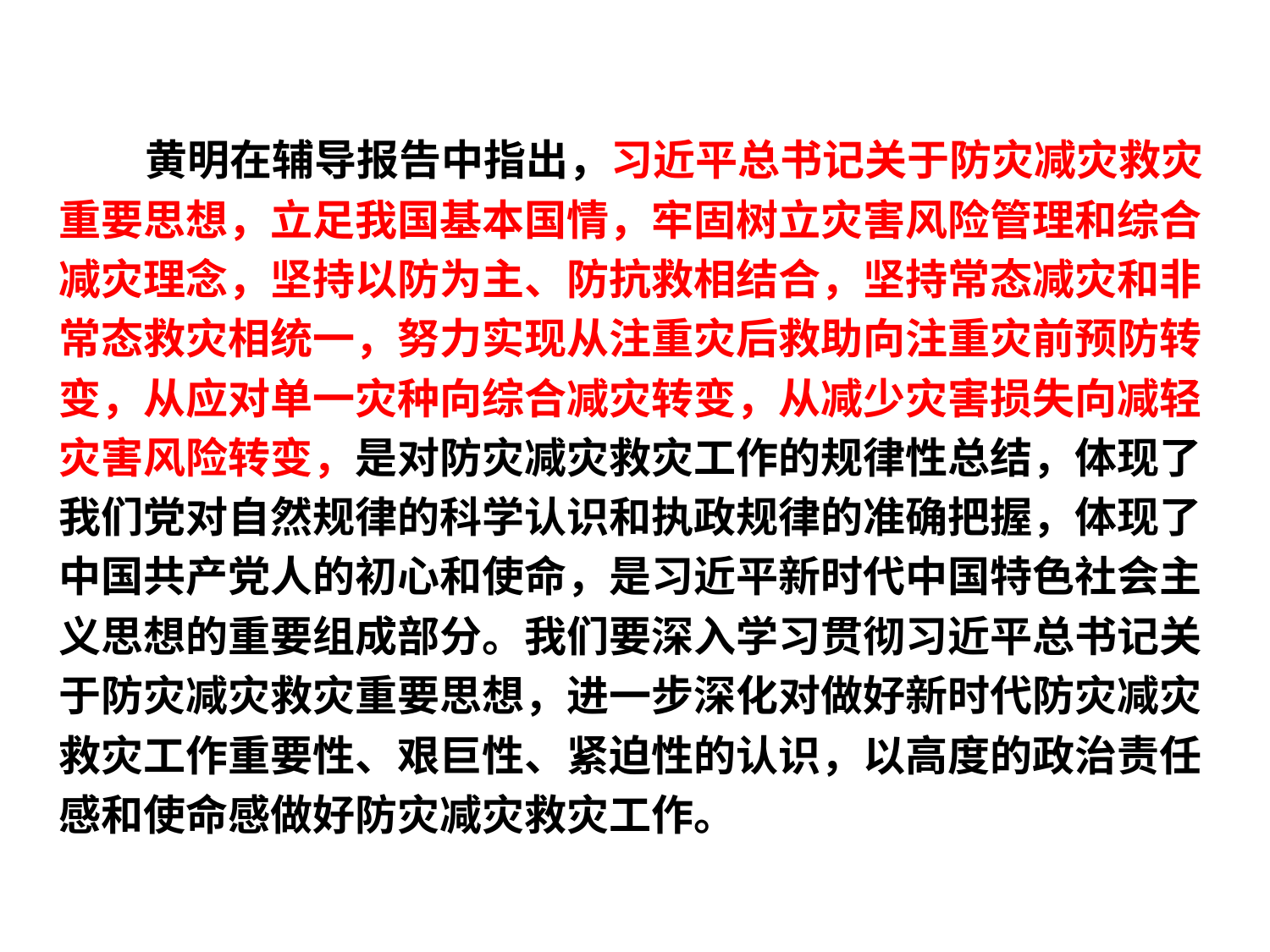

黄明在辅导报告中指出，习近平总书记关于防灾减灾救灾重要思想，立足我国基本国情，牢固树立灾害风险管理和综合减灾理念，坚持以防为主、防抗救相结合，坚持常态减灾和非常态救灾相统一，努力实现从注重灾后救助向注重灾前预防转变，从应对单一灾种向综合减灾转变，从减少灾害损失向减轻灾害风险转变，是对防灾减灾救灾工作的规律性总结，体现了我们党对自然规律的科学认识和执政规律的准确把握，体现了中国共产党人的初心和使命，是习近平新时代中国特色社会主义思想的重要组成部分。我们要深入学习贯彻习近平总书记关于防灾减灾救灾重要思想，进一步深化对做好新时代防灾减灾救灾工作重要性、艰巨性、紧迫性的认识，以高度的政治责任感和使命感做好防灾减灾救灾工作。